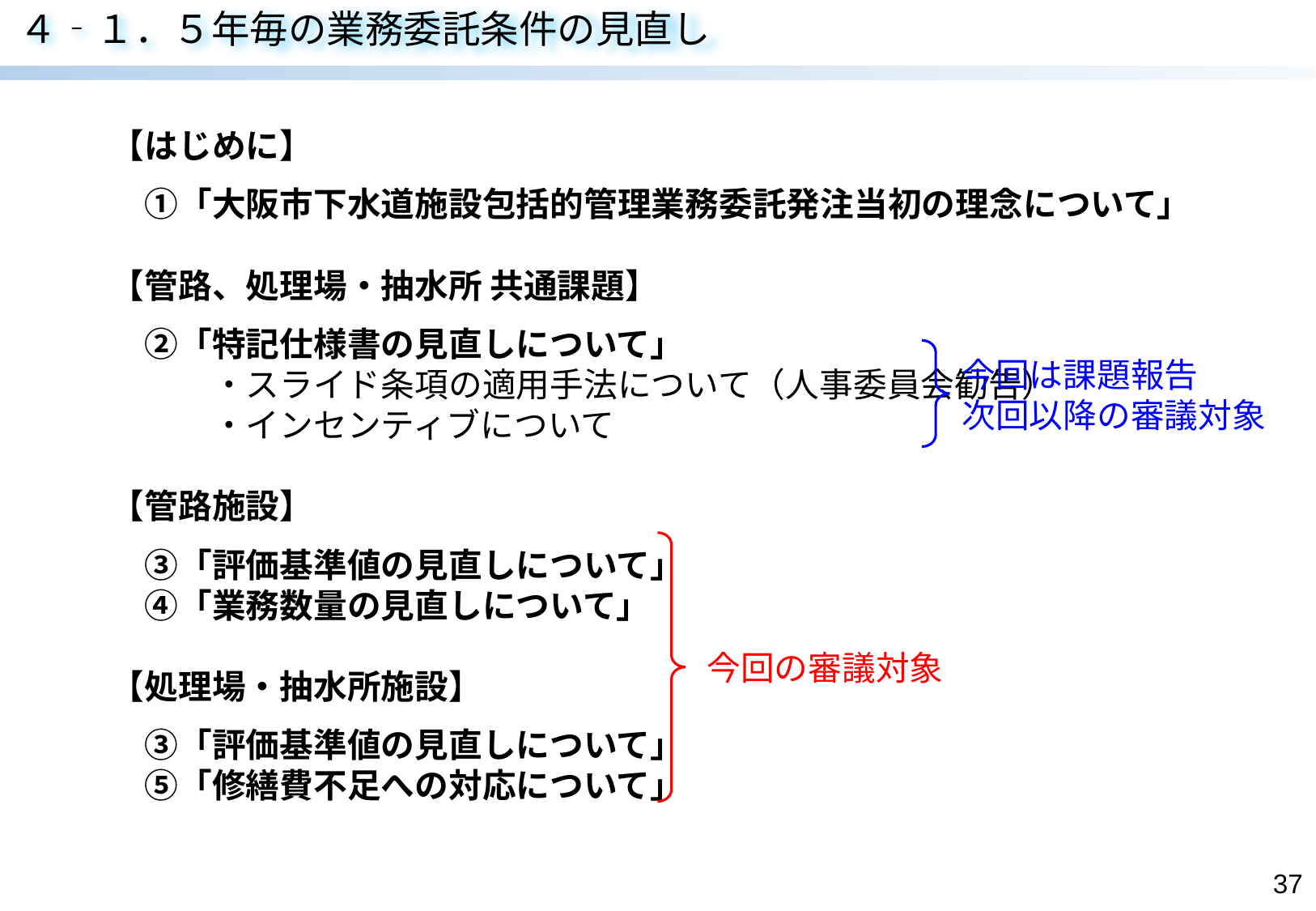

４‐１．５年毎の業務委託条件の見直し
【はじめに】

　①「大阪市下水道施設包括的管理業務委託発注当初の理念について」

【管路、処理場・抽水所 共通課題】

　②「特記仕様書の見直しについて」
　　　・スライド条項の適用手法について（人事委員会勧告）
　　　・インセンティブについて

【管路施設】

　③「評価基準値の見直しについて」
　④「業務数量の見直しについて」

【処理場・抽水所施設】

　③「評価基準値の見直しについて」
　⑤「修繕費不足への対応について」

今回は課題報告
次回以降の審議対象

今回の審議対象
37